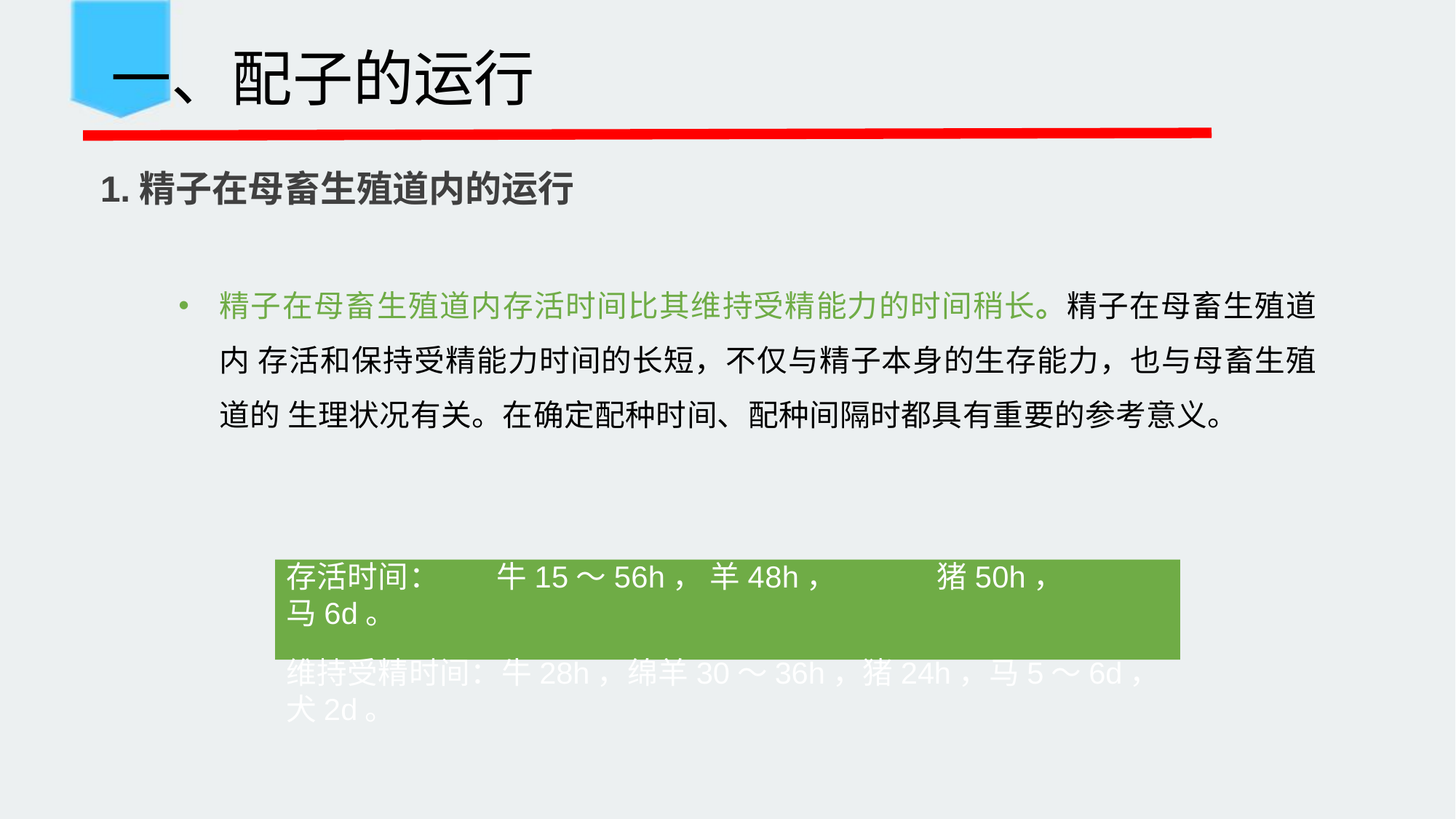

一、配子的运行
  1.精子在母畜生殖道内的运行

精子在母畜生殖道内存活时间比其维持受精能力的时间稍长。精子在母畜生殖道内 存活和保持受精能力时间的长短，不仅与精子本身的生存能力，也与母畜生殖道的 生理状况有关。在确定配种时间、配种间隔时都具有重要的参考意义。
存活时间：	牛15～56h， 羊48h，	猪50h，	马6d。
维持受精时间：牛28h，绵羊30～36h，猪24h，马5～6d，犬2d。